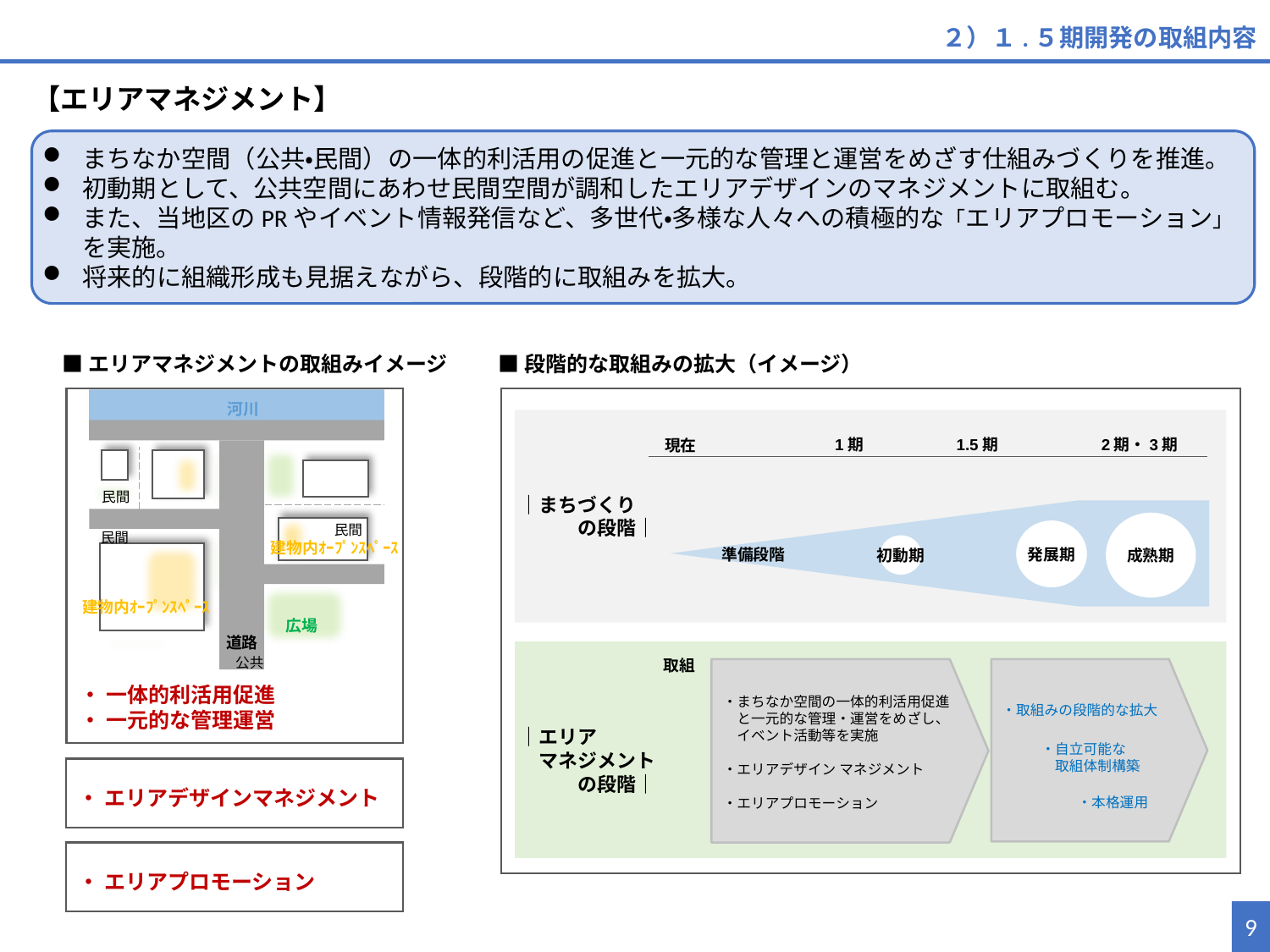

２）１.５期開発の取組内容
【エリアマネジメント】
まちなか空間（公共・民間）の一体的利活用の促進と一元的な管理と運営をめざす仕組みづくりを推進。
初動期として、公共空間にあわせ民間空間が調和したエリアデザインのマネジメントに取組む。
また、当地区のPRやイベント情報発信など、多世代・多様な人々への積極的な「エリアプロモーション」を実施。
将来的に組織形成も見据えながら、段階的に取組みを拡大。

■段階的な取組みの拡大（イメージ）
■エリアマネジメントの取組みイメージ

河川

1期
1.5期
2期・3期
現在

民間

｜まちづくり
　　　の段階｜

成熟期
民間

発展期
民間

建物内ｵｰﾌﾟﾝｽﾍﾟｰｽ
初動期

準備段階

建物内ｵｰﾌﾟﾝｽﾍﾟｰｽ
広場
道路

公共
取組

・ 一体的利活用促進
・ 一元的な管理運営
・まちなか空間の一体的利活用促進
　と一元的な管理・運営をめざし、
　イベント活動等を実施

・エリアデザイン マネジメント

・エリアプロモーション

・取組みの段階的な拡大
｜エリア
　マネジメント
　　　の段階｜
・自立可能な
　取組体制構築

・ エリアデザインマネジメント
・本格運用

・ エリアプロモーション
9